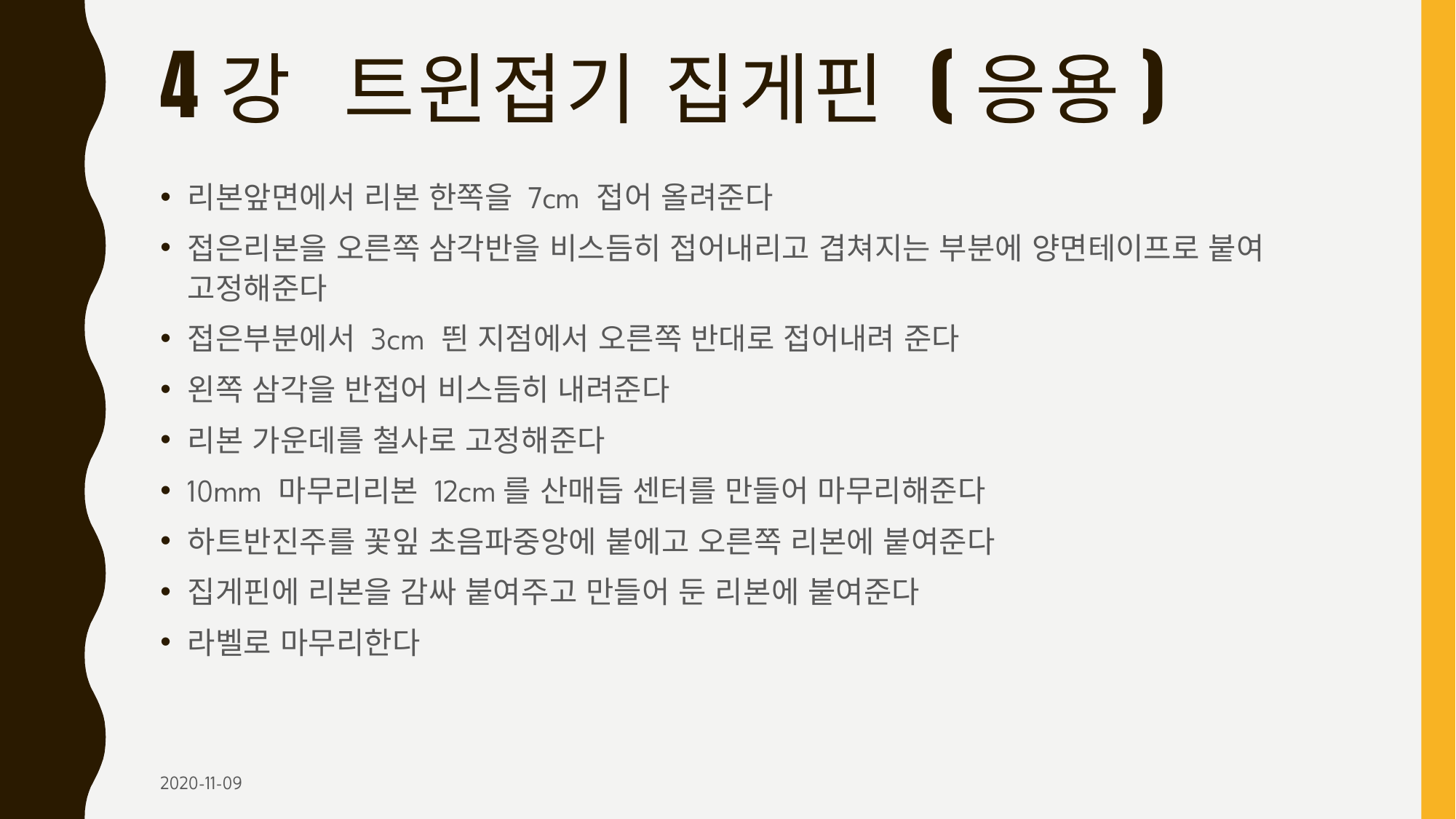

# 4강  트윈접기 집게핀 (응용)
리본앞면에서 리본 한쪽을 7cm 접어 올려준다
접은리본을 오른쪽 삼각반을 비스듬히 접어내리고 겹쳐지는 부분에 양면테이프로 붙여 고정해준다
접은부분에서 3cm 띈 지점에서 오른쪽 반대로 접어내려 준다
왼쪽 삼각을 반접어 비스듬히 내려준다
리본 가운데를 철사로 고정해준다
10mm 마무리리본 12cm를 산매듭 센터를 만들어 마무리해준다
하트반진주를 꽃잎 초음파중앙에 붙에고 오른쪽 리본에 붙여준다
집게핀에 리본을 감싸 붙여주고 만들어 둔 리본에 붙여준다
라벨로 마무리한다

2020-11-09